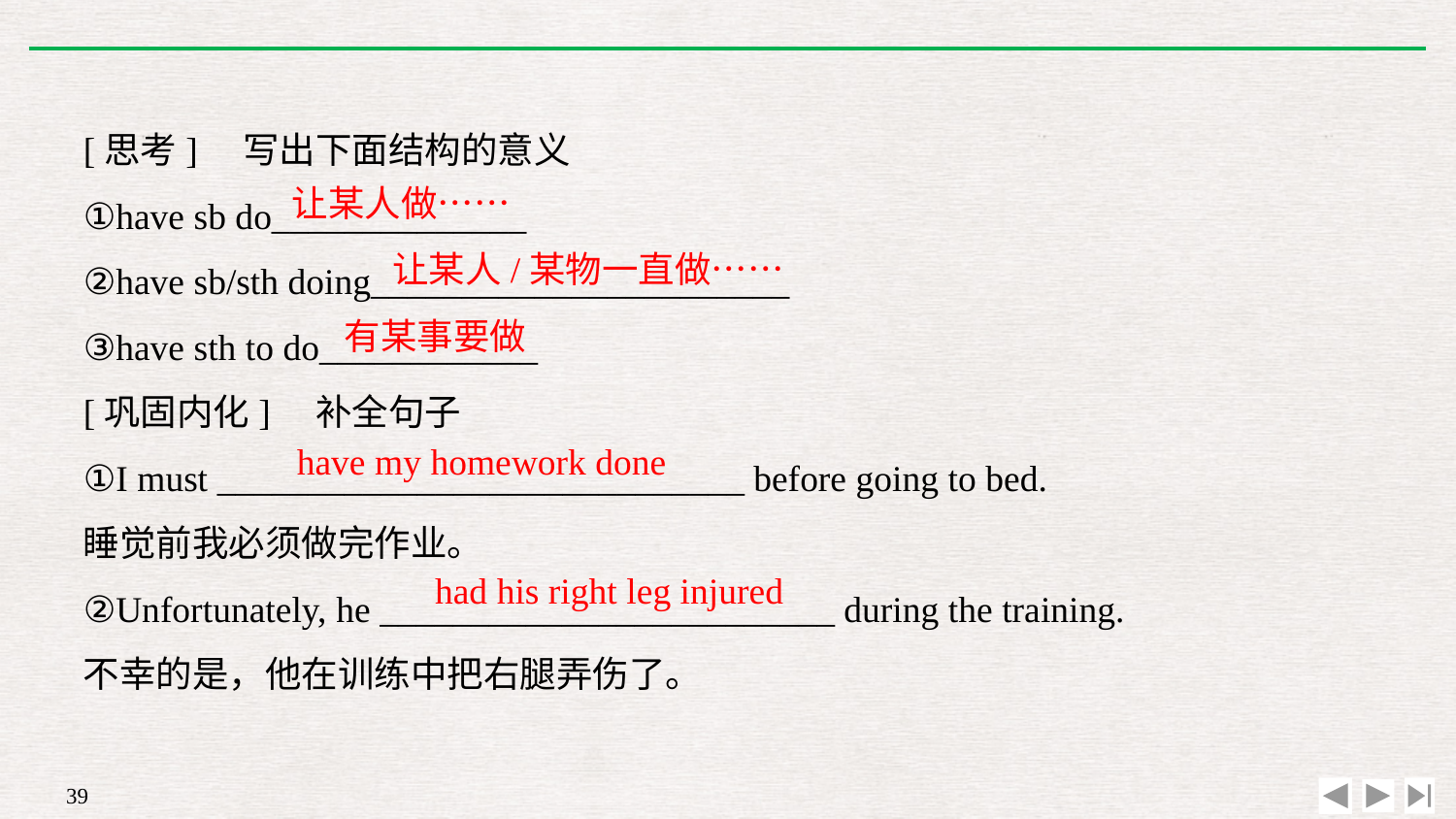

[思考]　写出下面结构的意义
①have sb do______________
②have sb/sth doing_______________________
③have sth to do____________
[巩固内化]　补全句子
①I must _____________________________ before going to bed.
睡觉前我必须做完作业。
②Unfortunately, he _________________________ during the training.
不幸的是，他在训练中把右腿弄伤了。
让某人做……
让某人/某物一直做……
有某事要做
have my homework done
had his right leg injured